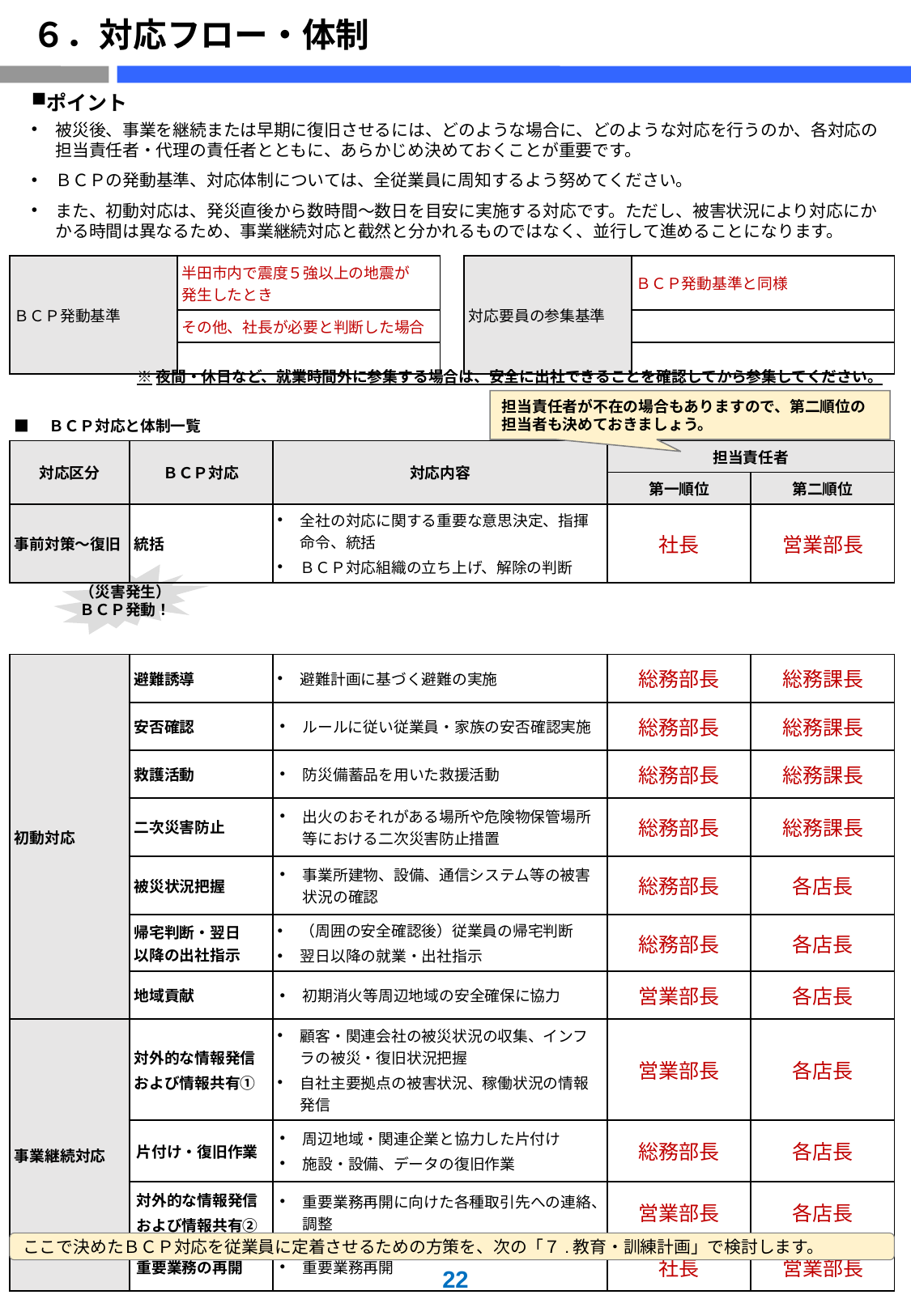

# ６．対応フロー・体制
ポイント
被災後、事業を継続または早期に復旧させるには、どのような場合に、どのような対応を行うのか、各対応の担当責任者・代理の責任者とともに、あらかじめ決めておくことが重要です。
ＢＣＰの発動基準、対応体制については、全従業員に周知するよう努めてください。
また、初動対応は、発災直後から数時間〜数日を目安に実施する対応です。ただし、被害状況により対応にかかる時間は異なるため、事業継続対応と截然と分かれるものではなく、並行して進めることになります。
| ＢＣＰ発動基準 | 半田市内で震度５強以上の地震が 発生したとき |  | 対応要員の参集基準 | ＢＣＰ発動基準と同様 |
| --- | --- | --- | --- | --- |
|  | その他、社長が必要と判断した場合 |  |  |  |
|  |  |  |  |  |
※夜間・休日など、就業時間外に参集する場合は、安全に出社できることを確認してから参集してください。
担当責任者が不在の場合もありますので、第二順位の担当者も決めておきましょう。
| ■　ＢＣＰ対応と体制一覧 |  |  |  |  |
| --- | --- | --- | --- | --- |
| 対応区分 | ＢＣＰ対応 | 対応内容 | 担当責任者 |  |
|  |  |  | 第一順位 | 第二順位 |
| 事前対策～復旧 | 統括 | 全社の対応に関する重要な意思決定、指揮命令、統括 ＢＣＰ対応組織の立ち上げ、解除の判断 | 社長 | 営業部長 |
|  |  |  |  |  |
| 初動対応 | 避難誘導 | 避難計画に基づく避難の実施 | 総務部長 | 総務課長 |
|  | 安否確認 | ルールに従い従業員・家族の安否確認実施 | 総務部長 | 総務課長 |
|  | 救護活動 | 防災備蓄品を用いた救援活動 | 総務部長 | 総務課長 |
|  | 二次災害防止 | 出火のおそれがある場所や危険物保管場所等における二次災害防止措置 | 総務部長 | 総務課長 |
|  | 被災状況把握 | 事業所建物、設備、通信システム等の被害状況の確認 | 総務部長 | 各店長 |
|  | 帰宅判断・翌日 以降の出社指示 | （周囲の安全確認後）従業員の帰宅判断 翌日以降の就業・出社指示 | 総務部長 | 各店長 |
|  | 地域貢献 | 初期消火等周辺地域の安全確保に協力 | 営業部長 | 各店長 |
| 事業継続対応 | 対外的な情報発信 および情報共有① | 顧客・関連会社の被災状況の収集、インフラの被災・復旧状況把握 自社主要拠点の被害状況、稼働状況の情報発信 | 営業部長 | 各店長 |
|  | 片付け・復旧作業 | 周辺地域・関連企業と協力した片付け 施設・設備、データの復旧作業 | 総務部長 | 各店長 |
|  | 対外的な情報発信 および情報共有② | 重要業務再開に向けた各種取引先への連絡、調整 | 営業部長 | 各店長 |
|  | 重要業務の再開 | 重要業務再開 | 社長 | 営業部長 |
（災害発生）
ＢＣＰ発動！
ここで決めたＢＣＰ対応を従業員に定着させるための方策を、次の「７.教育・訓練計画」で検討します。
22